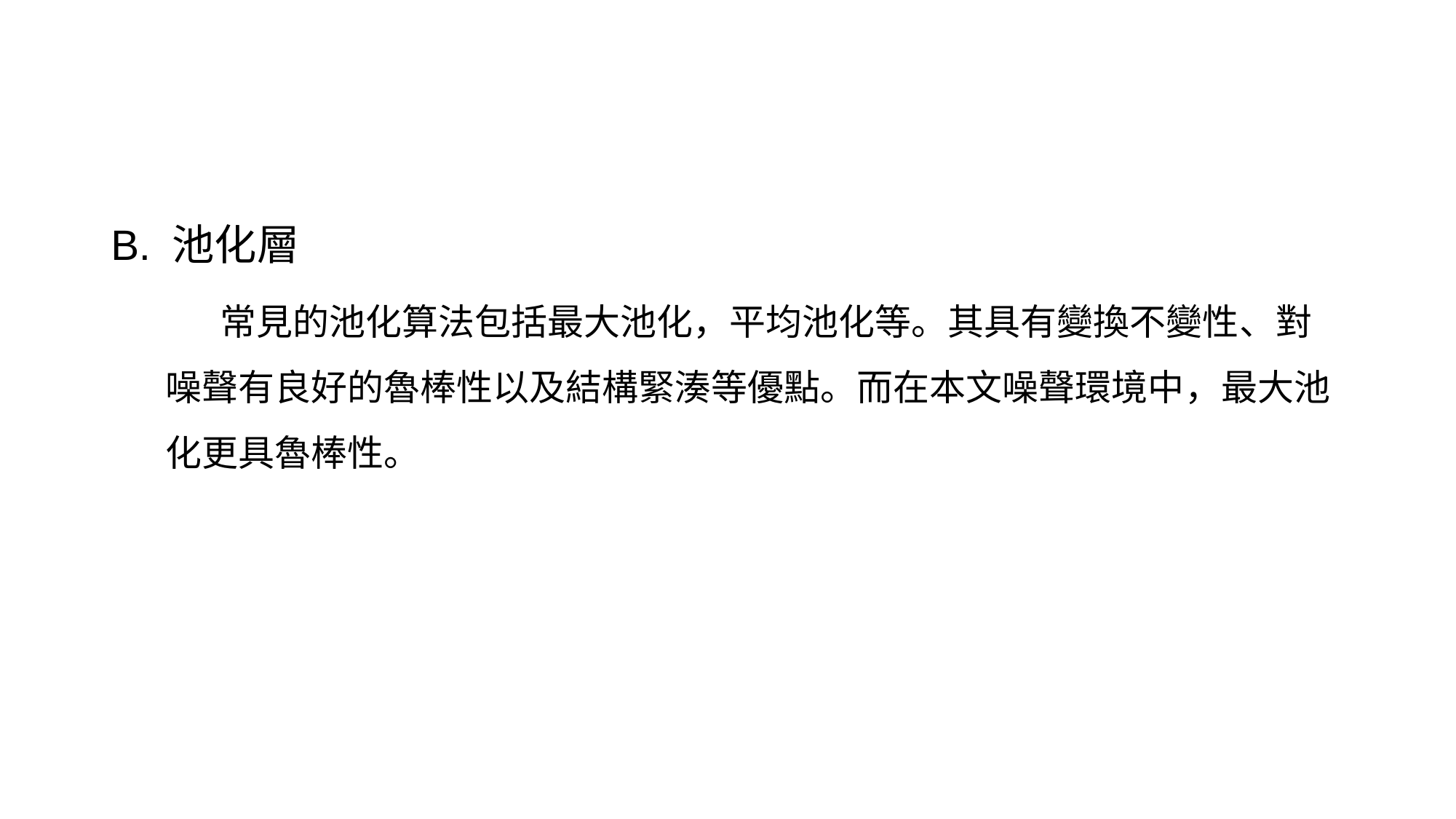

#
池化層
常見的池化算法包括最大池化，平均池化等。其具有變換不變性、對噪聲有良好的魯棒性以及結構緊湊等優點。而在本文噪聲環境中，最大池化更具魯棒性。